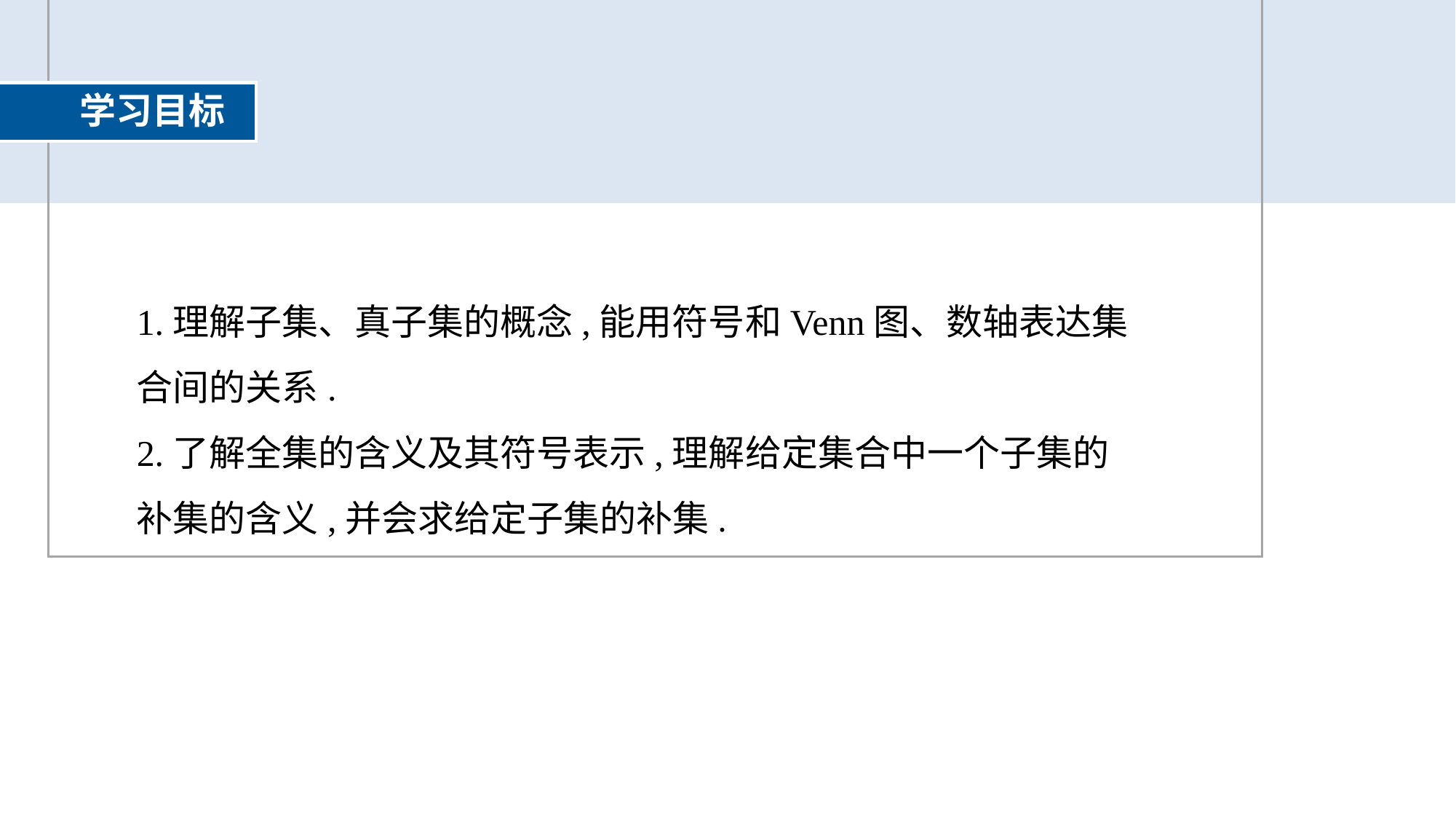

学习目标

1.理解子集、真子集的概念,能用符号和Venn图、数轴表达集合间的关系.
2.了解全集的含义及其符号表示,理解给定集合中一个子集的补集的含义,并会求给定子集的补集.